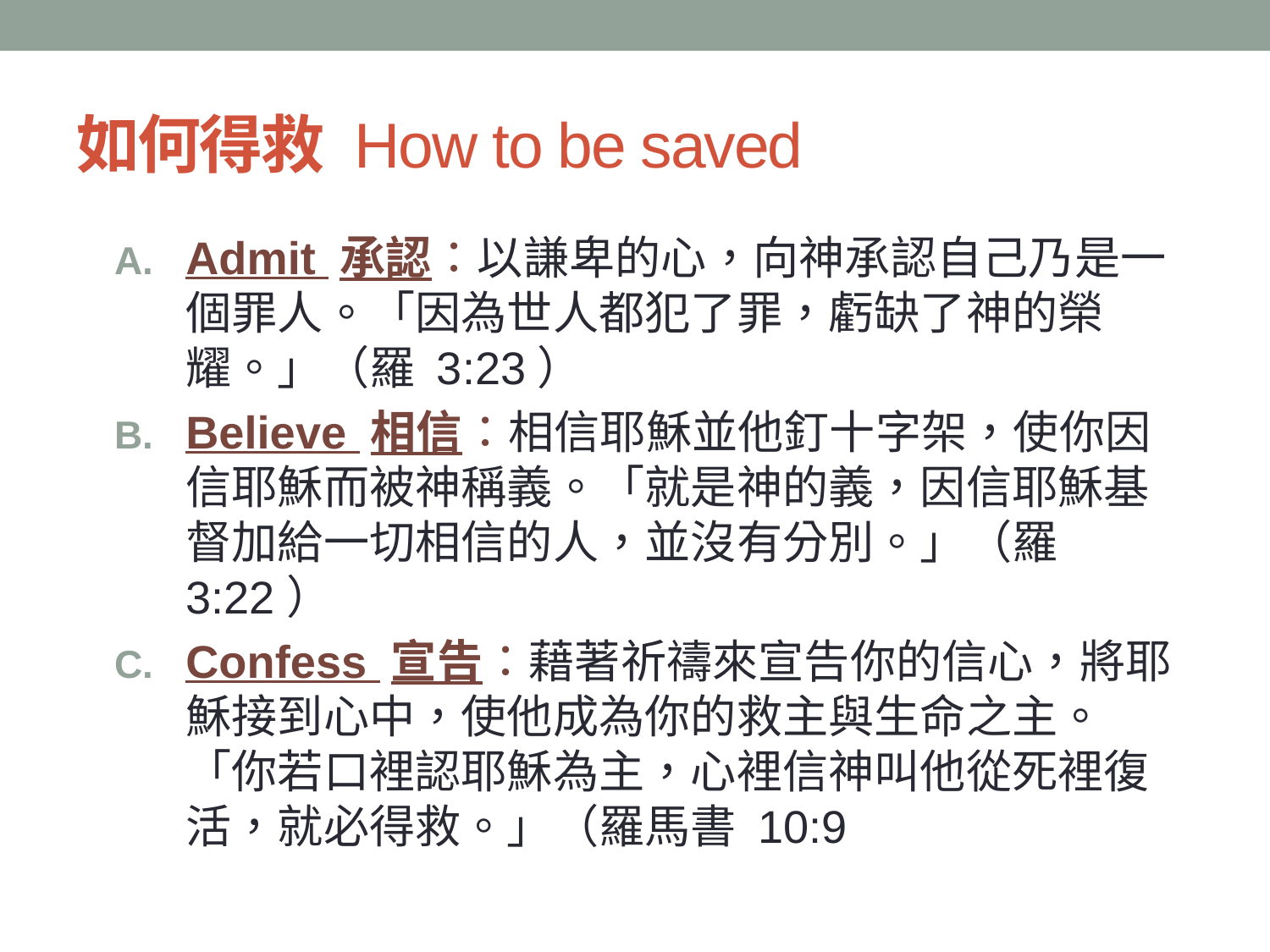

# 如何得救 How to be saved
Admit 承認：以謙卑的心，向神承認自己乃是一個罪人。「因為世人都犯了罪，虧缺了神的榮耀。」（羅 3:23）
Believe 相信：相信耶穌並他釘十字架，使你因信耶穌而被神稱義。「就是神的義，因信耶穌基督加給一切相信的人，並沒有分別。」（羅 3:22）
Confess 宣告：藉著祈禱來宣告你的信心，將耶穌接到心中，使他成為你的救主與生命之主。「你若口裡認耶穌為主，心裡信神叫他從死裡復活，就必得救。」（羅馬書 10:9